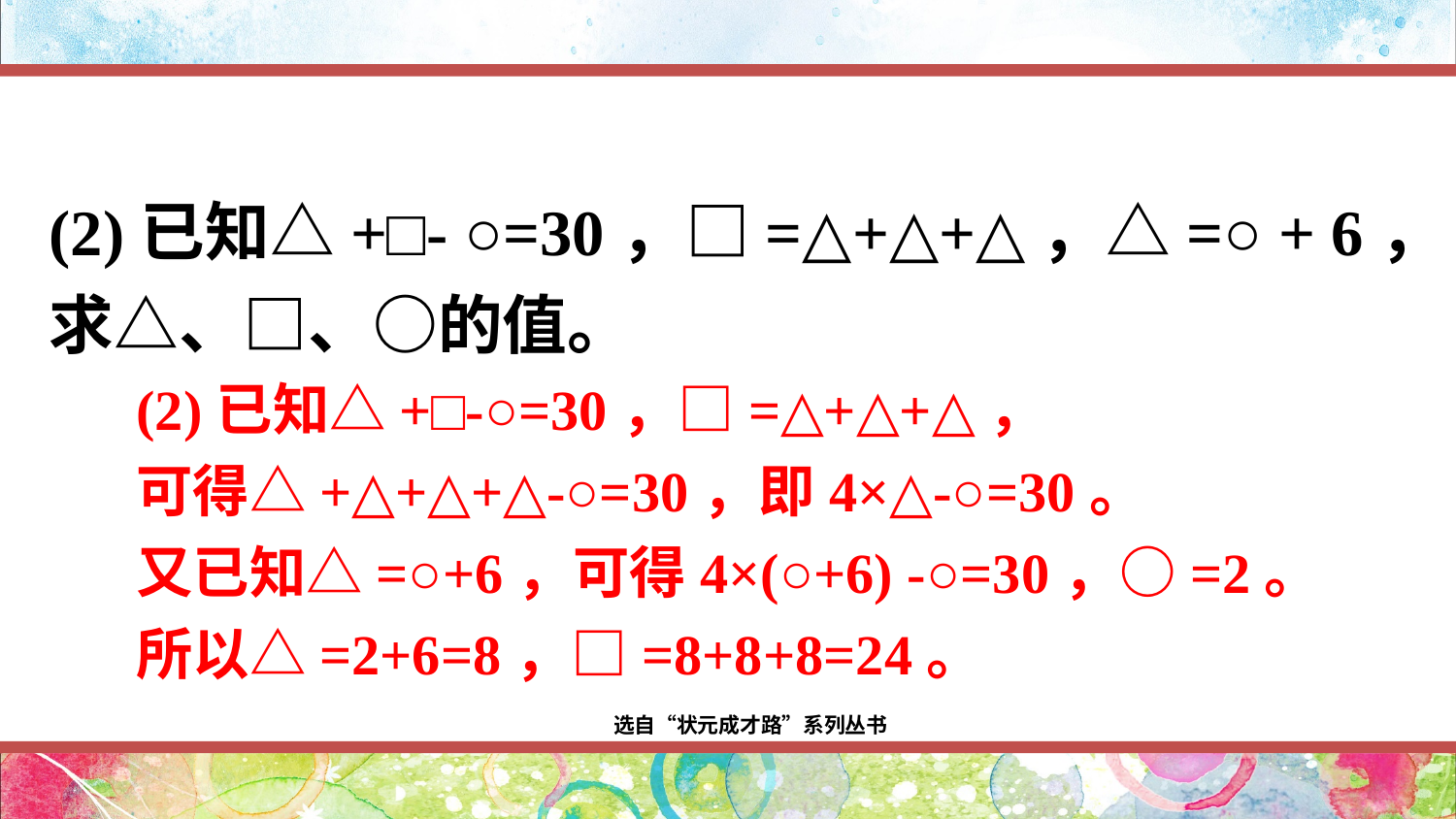

(2)已知△+□- ○=30，□=△+△+△，△=○ + 6，求△、□、○的值。
(2)已知△+□-○=30，□=△+△+△，
可得△+△+△+△-○=30，即4×△-○=30。
又已知△=○+6，可得4×(○+6) -○=30，○=2。所以△=2+6=8，□=8+8+8=24。
选自“状元成才路”系列丛书